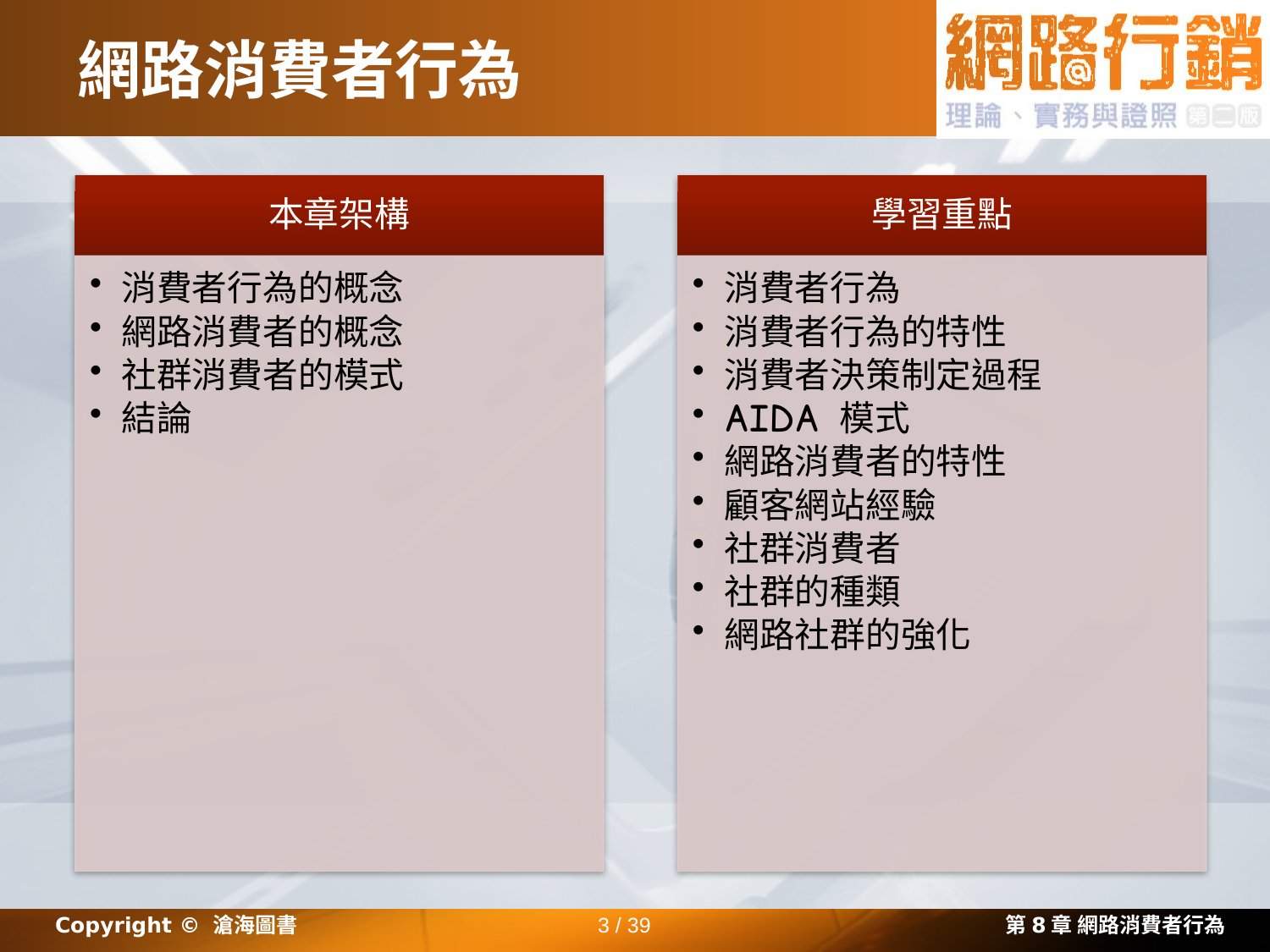

# 網路消費者行為
本章架構
消費者行為的概念
網路消費者的概念
社群消費者的模式
結論
學習重點
消費者行為
消費者行為的特性
消費者決策制定過程
AIDA 模式
網路消費者的特性
顧客網站經驗
社群消費者
社群的種類
網路社群的強化
Copyright © 滄海圖書
3 / 39
第8章 網路消費者行為